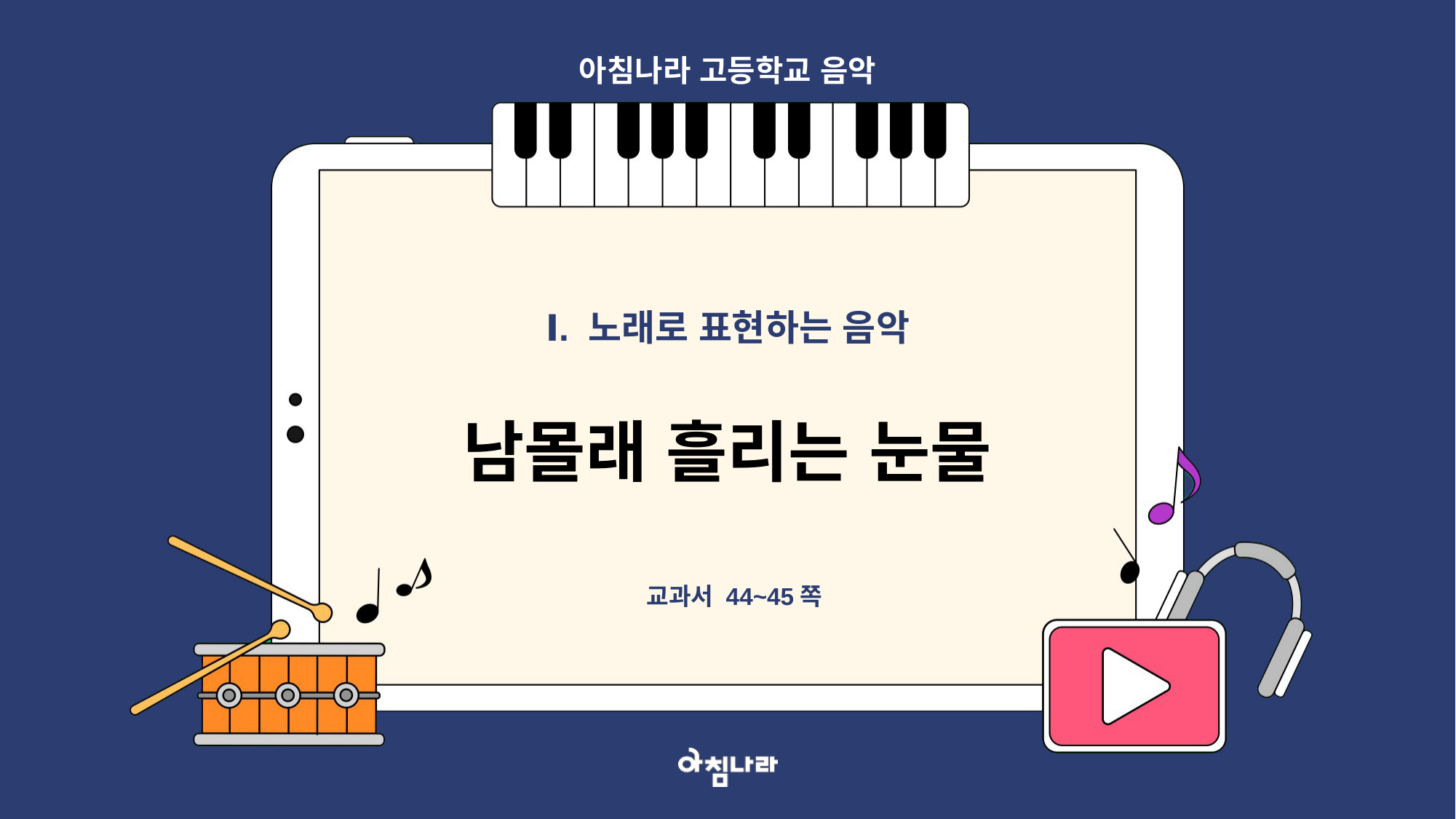

아침나라 고등학교 음악

Ⅰ. 노래로 표현하는 음악
남몰래 흘리는 눈물
교과서 44~45쪽